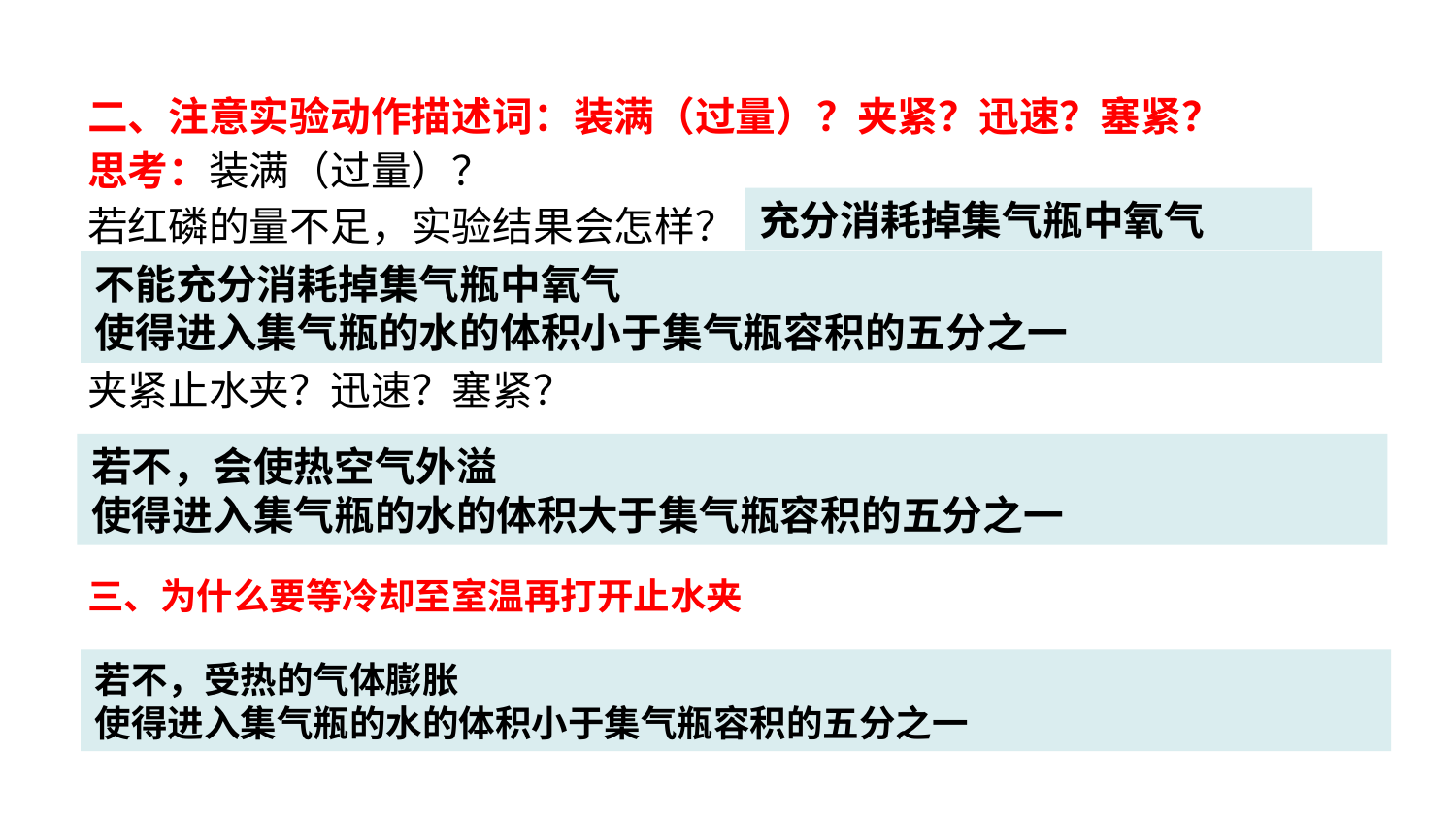

二、注意实验动作描述词：装满（过量）？夹紧？迅速？塞紧？
思考：装满（过量）？
若红磷的量不足，实验结果会怎样？

夹紧止水夹？迅速？塞紧？
充分消耗掉集气瓶中氧气
不能充分消耗掉集气瓶中氧气
使得进入集气瓶的水的体积小于集气瓶容积的五分之一
若不，会使热空气外溢
使得进入集气瓶的水的体积大于集气瓶容积的五分之一
三、为什么要等冷却至室温再打开止水夹
若不，受热的气体膨胀
使得进入集气瓶的水的体积小于集气瓶容积的五分之一